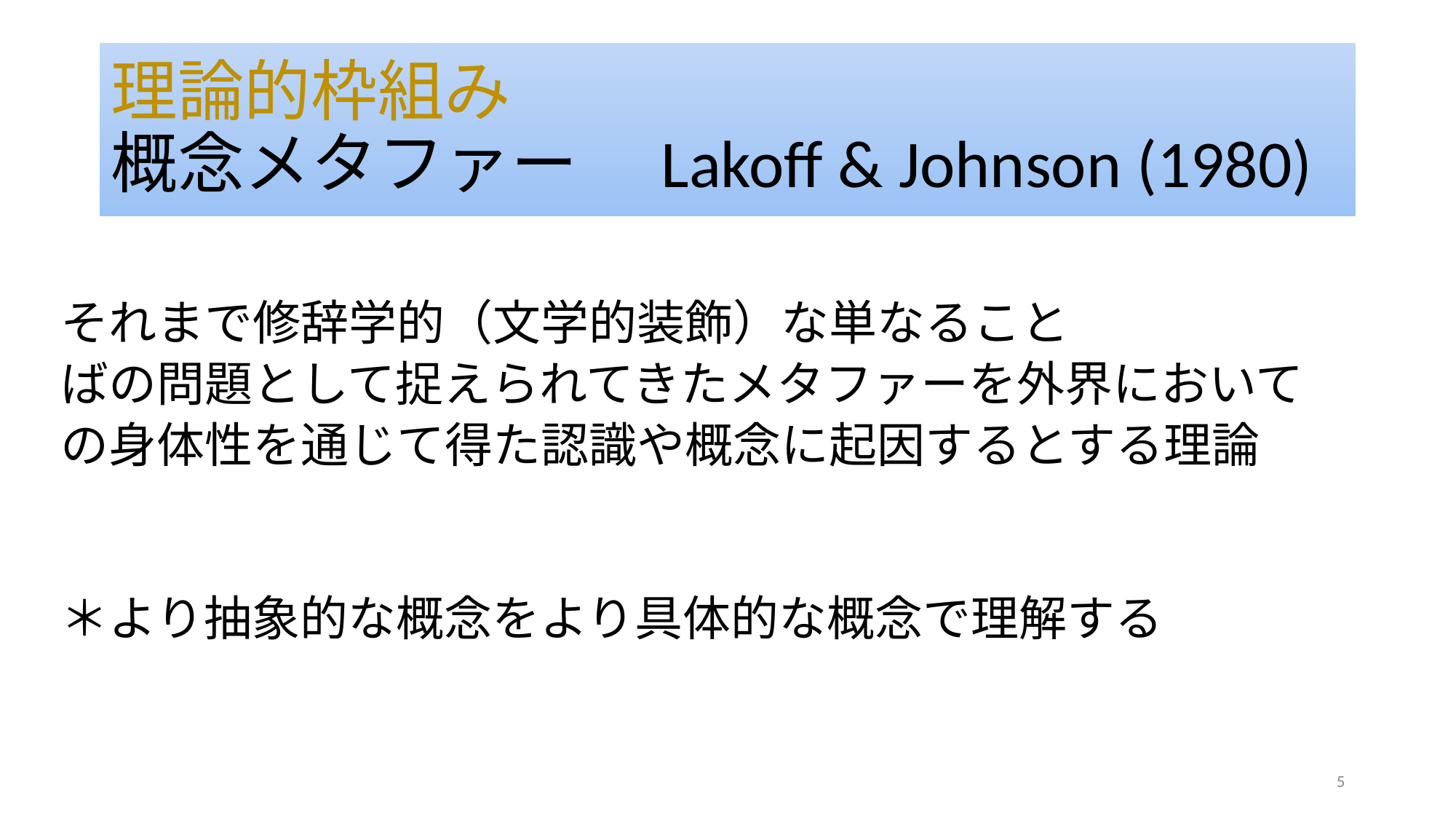

# 理論的枠組み 概念メタファー　Lakoff & Johnson (1980)

それまで修辞学的（文学的装飾）な単なること
ばの問題として捉えられてきたメタファーを外界において
の身体性を通じて得た認識や概念に起因するとする理論

＊より抽象的な概念をより具体的な概念で理解する

5